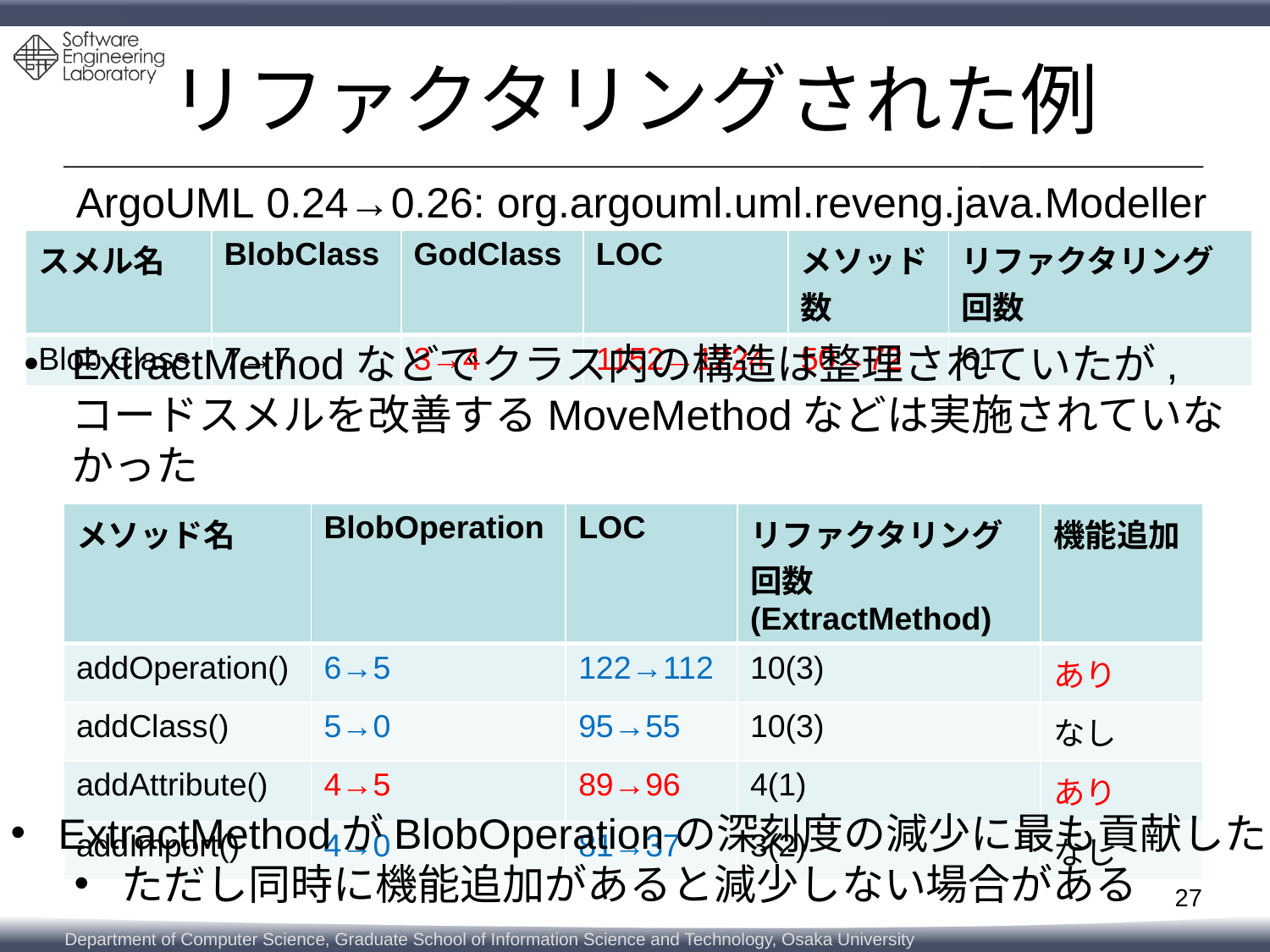

# リファクタリングされた例
ArgoUML 0.24→0.26: org.argouml.uml.reveng.java.Modeller
| スメル名 | BlobClass | GodClass | LOC | メソッド数 | リファクタリング回数 |
| --- | --- | --- | --- | --- | --- |
| Blob Class | 7→7 | 3→4 | 1152→1224 | 50→72 | 61 |
ExtractMethodなどでクラス内の構造は整理されていたが, コードスメルを改善するMoveMethodなどは実施されていなかった
| メソッド名 | BlobOperation | LOC | リファクタリング回数 (ExtractMethod) | 機能追加 |
| --- | --- | --- | --- | --- |
| addOperation() | 6→5 | 122→112 | 10(3) | あり |
| addClass() | 5→0 | 95→55 | 10(3) | なし |
| addAttribute() | 4→5 | 89→96 | 4(1) | あり |
| addImport() | 4→0 | 81→37 | 3(2) | なし |
ExtractMethodがBlobOperationの深刻度の減少に最も貢献した
ただし同時に機能追加があると減少しない場合がある
27